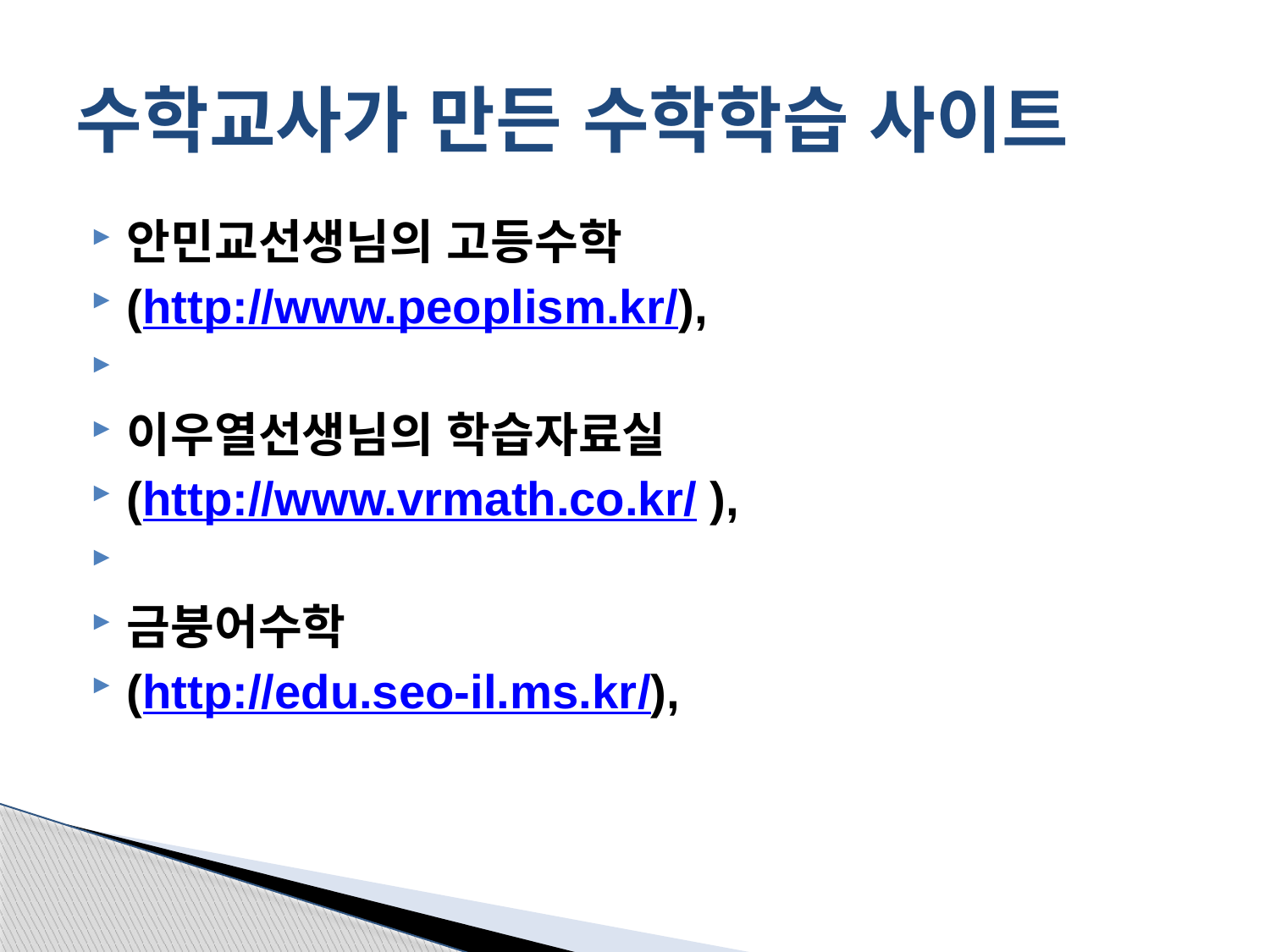

# 수학교사가 만든 수학학습 사이트
안민교선생님의 고등수학
(http://www.peoplism.kr/),

이우열선생님의 학습자료실
(http://www.vrmath.co.kr/ ),

금붕어수학
(http://edu.seo-il.ms.kr/),